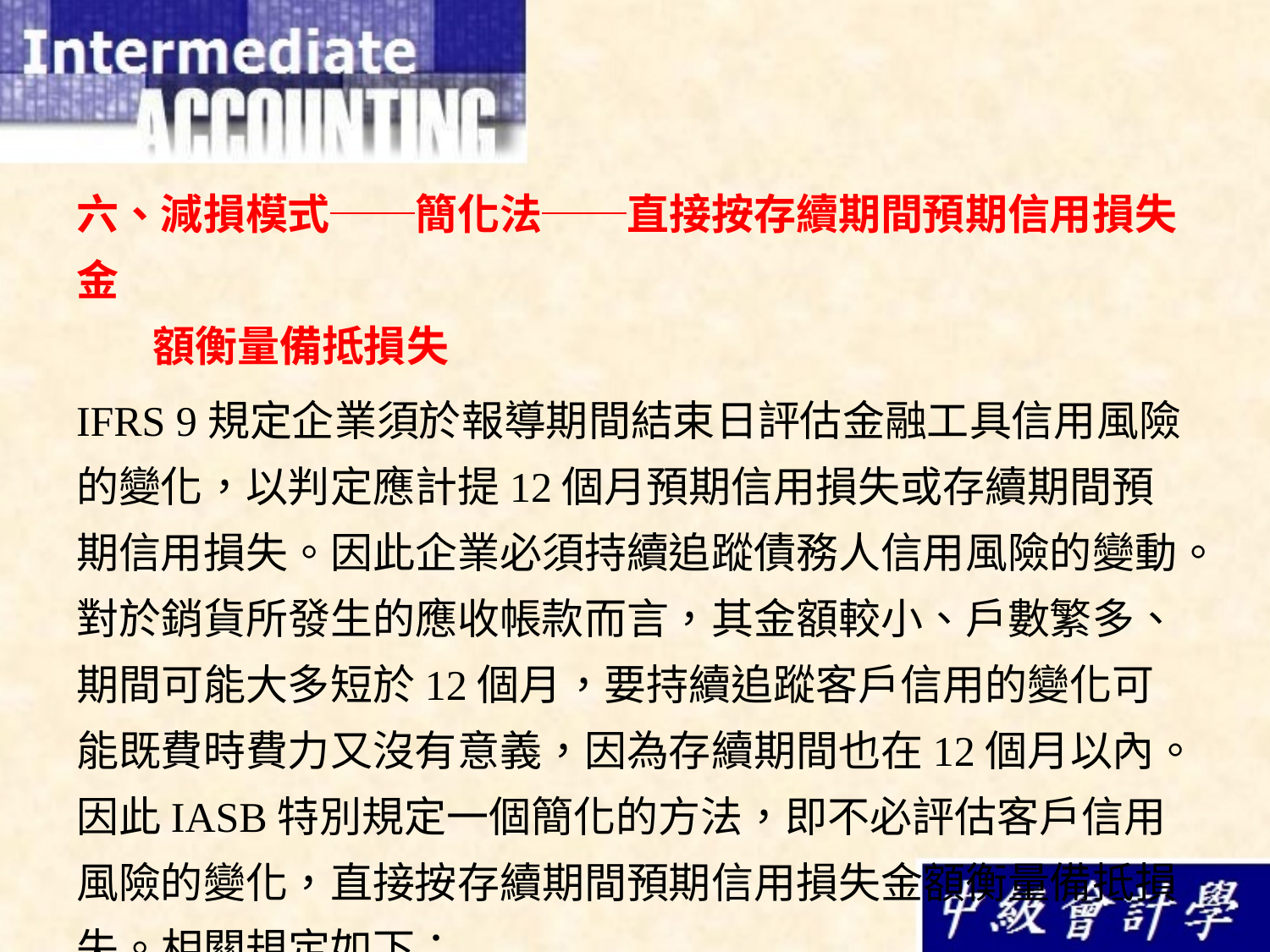

六、減損模式──簡化法──直接按存續期間預期信用損失金
        額衡量備抵損失
IFRS 9規定企業須於報導期間結束日評估金融工具信用風險的變化，以判定應計提12個月預期信用損失或存續期間預期信用損失。因此企業必須持續追蹤債務人信用風險的變動。對於銷貨所發生的應收帳款而言，其金額較小、戶數繁多、期間可能大多短於12個月，要持續追蹤客戶信用的變化可能既費時費力又沒有意義，因為存續期間也在12個月以內。因此IASB特別規定一個簡化的方法，即不必評估客戶信用風險的變化，直接按存續期間預期信用損失金額衡量備抵損失。相關規定如下：